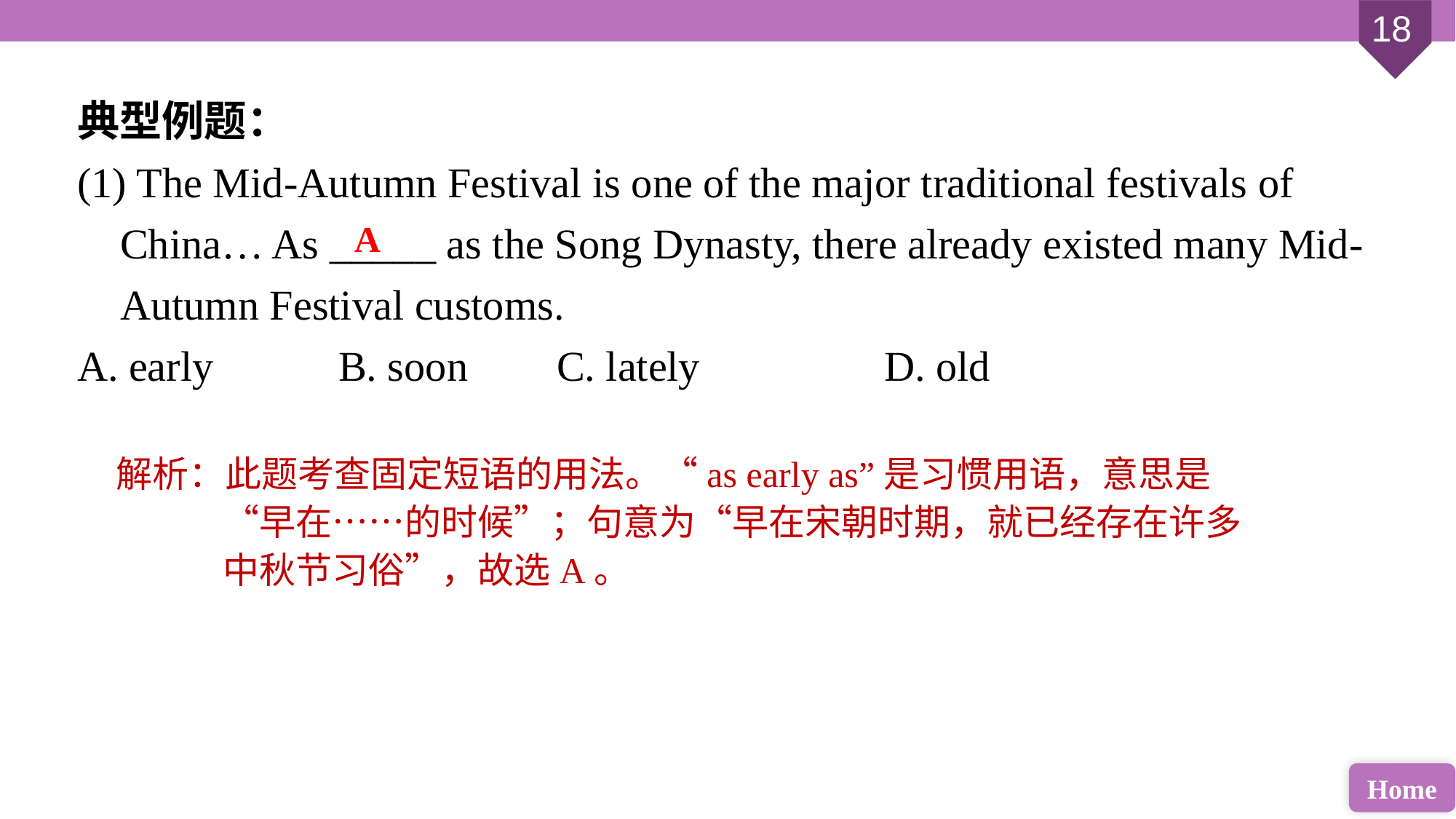

典型例题：
(1) The Mid-Autumn Festival is one of the major traditional festivals of China… As _____ as the Song Dynasty, there already existed many Mid-Autumn Festival customs.
A. early 		B. soon 	C. lately 		D. old
A
解析：此题考查固定短语的用法。“as early as”是习惯用语，意思是“早在……的时候”；句意为“早在宋朝时期，就已经存在许多中秋节习俗”，故选A。